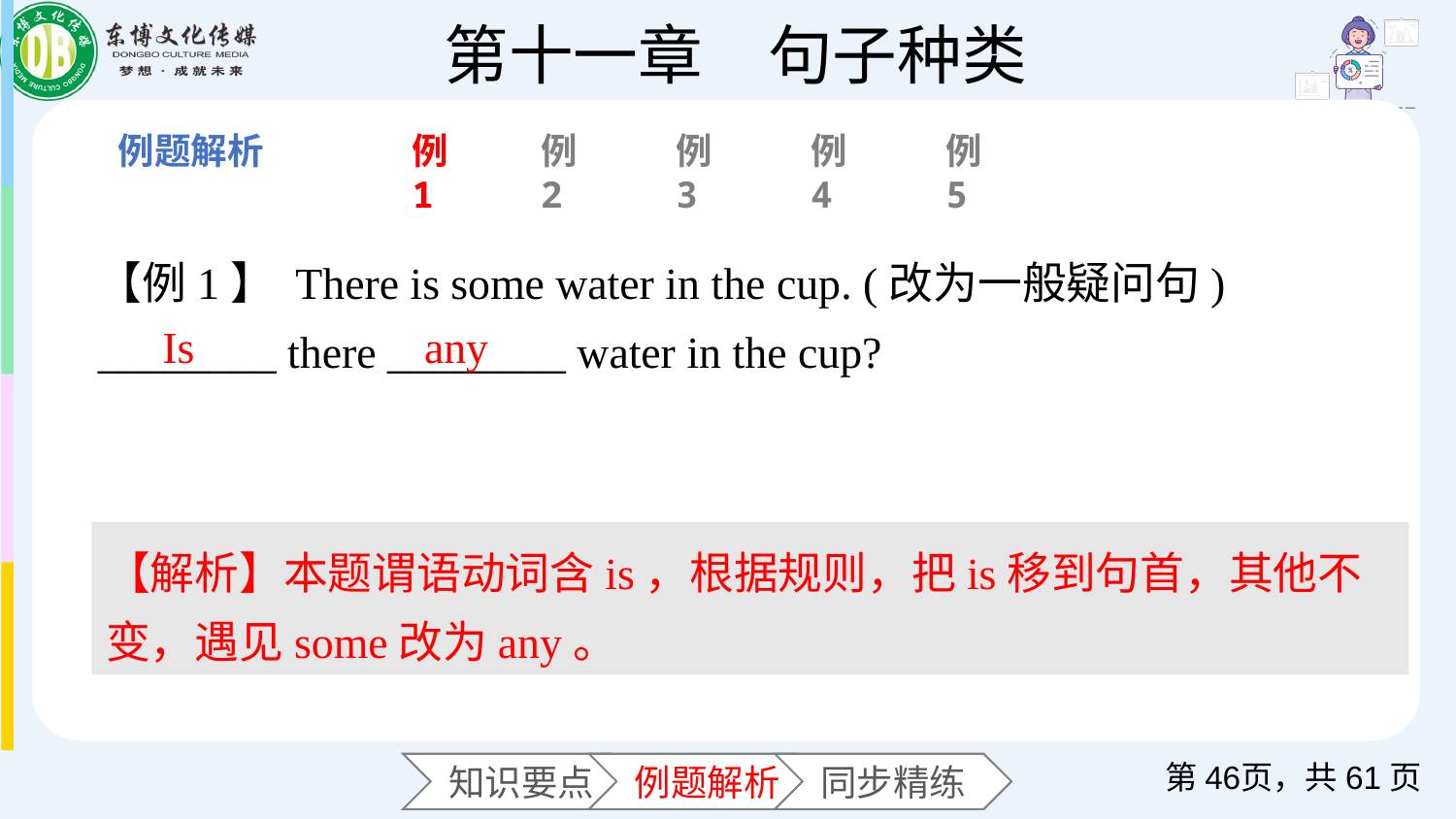

例1
例2
例3
例4
例5
【例1】 There is some water in the cup. (改为一般疑问句)
________ there ________ water in the cup?

Is
any
【解析】本题谓语动词含is，根据规则，把is移到句首，其他不变，遇见some改为any。